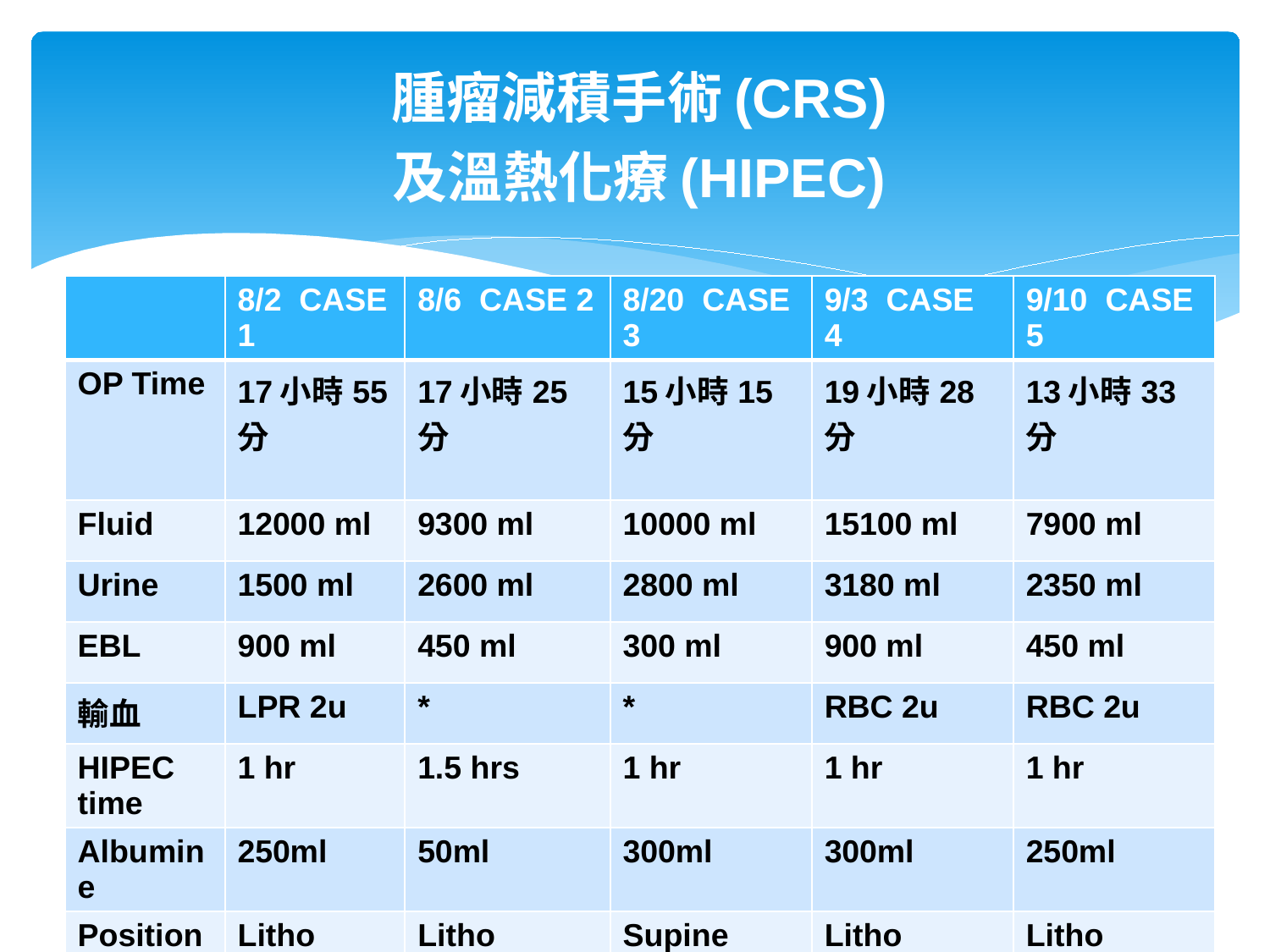

# 腫瘤減積手術(CRS) 及溫熱化療(HIPEC)
|  | 8/2 CASE 1 | 8/6 CASE 2 | 8/20 CASE 3 | 9/3 CASE 4 | 9/10 CASE 5 |
| --- | --- | --- | --- | --- | --- |
| OP Time | 17小時55分 | 17小時25分 | 15小時15分 | 19小時28分 | 13小時33分 |
| Fluid | 12000 ml | 9300 ml | 10000 ml | 15100 ml | 7900 ml |
| Urine | 1500 ml | 2600 ml | 2800 ml | 3180 ml | 2350 ml |
| EBL | 900 ml | 450 ml | 300 ml | 900 ml | 450 ml |
| 輸血 | LPR 2u | \* | \* | RBC 2u | RBC 2u |
| HIPEC time | 1 hr | 1.5 hrs | 1 hr | 1 hr | 1 hr |
| Albumine | 250ml | 50ml | 300ml | 300ml | 250ml |
| Position | Litho | Litho | Supine | Litho | Litho |